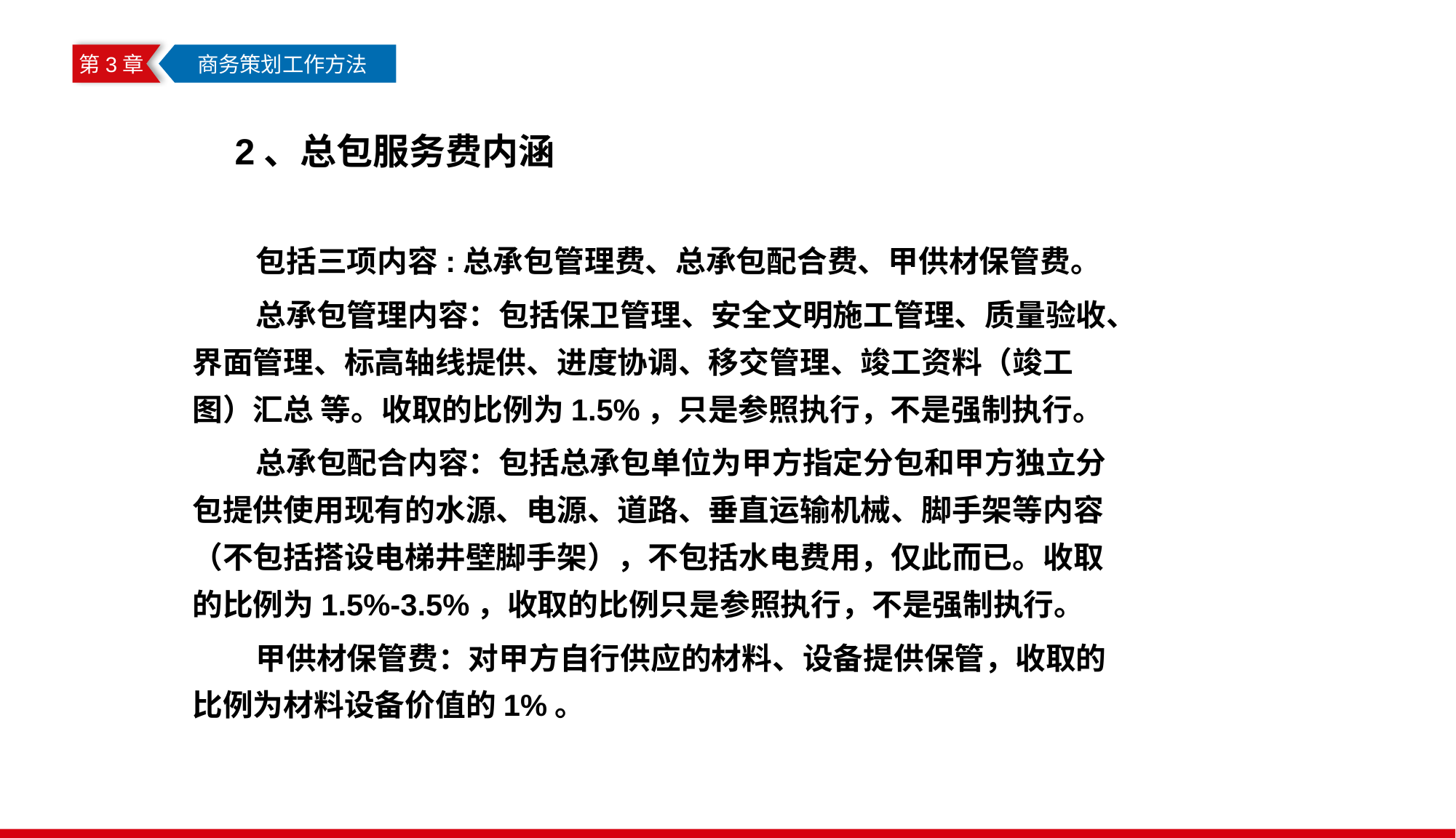

第3章
    商务策划工作方法
2、总包服务费内涵

  包括三项内容:总承包管理费、总承包配合费、甲供材保管费。
  总承包管理内容：包括保卫管理、安全文明施工管理、质量验收、界面管理、标高轴线提供、进度协调、移交管理、竣工资料（竣工图）汇总 等。收取的比例为1.5%，只是参照执行，不是强制执行。
  总承包配合内容：包括总承包单位为甲方指定分包和甲方独立分包提供使用现有的水源、电源、道路、垂直运输机械、脚手架等内容（不包括搭设电梯井壁脚手架），不包括水电费用，仅此而已。收取的比例为1.5%-3.5%，收取的比例只是参照执行，不是强制执行。
  甲供材保管费：对甲方自行供应的材料、设备提供保管，收取的比例为材料设备价值的1%。